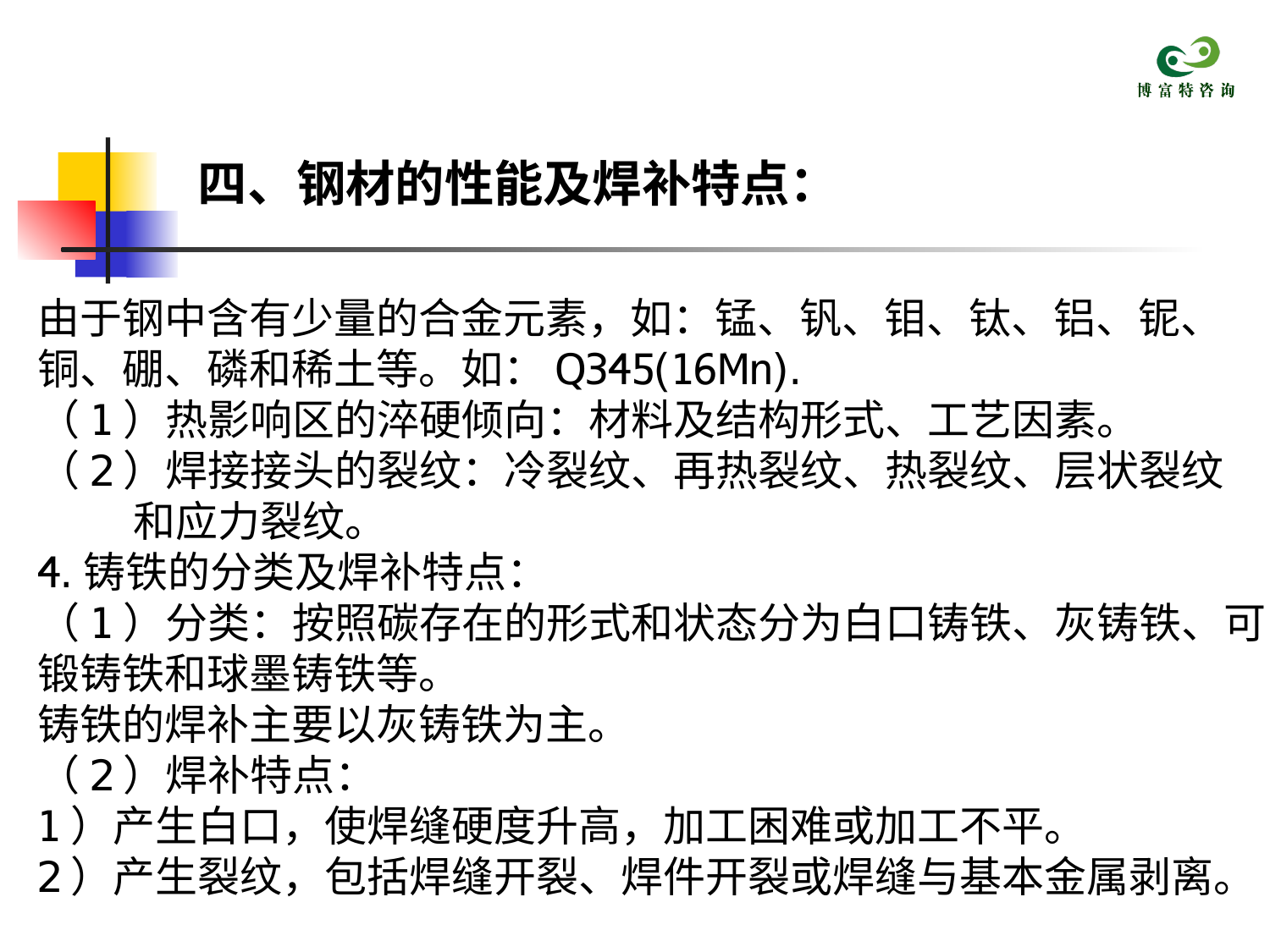

四、钢材的性能及焊补特点：
由于钢中含有少量的合金元素，如：锰、钒、钼、钛、铝、铌、
铜、硼、磷和稀土等。如：Q345(16Mn).
（1）热影响区的淬硬倾向：材料及结构形式、工艺因素。
（2）焊接接头的裂纹：冷裂纹、再热裂纹、热裂纹、层状裂纹
         和应力裂纹。
4.铸铁的分类及焊补特点：
（1）分类：按照碳存在的形式和状态分为白口铸铁、灰铸铁、可
锻铸铁和球墨铸铁等。
铸铁的焊补主要以灰铸铁为主。
（2）焊补特点：
1）产生白口，使焊缝硬度升高，加工困难或加工不平。
2）产生裂纹，包括焊缝开裂、焊件开裂或焊缝与基本金属剥离。